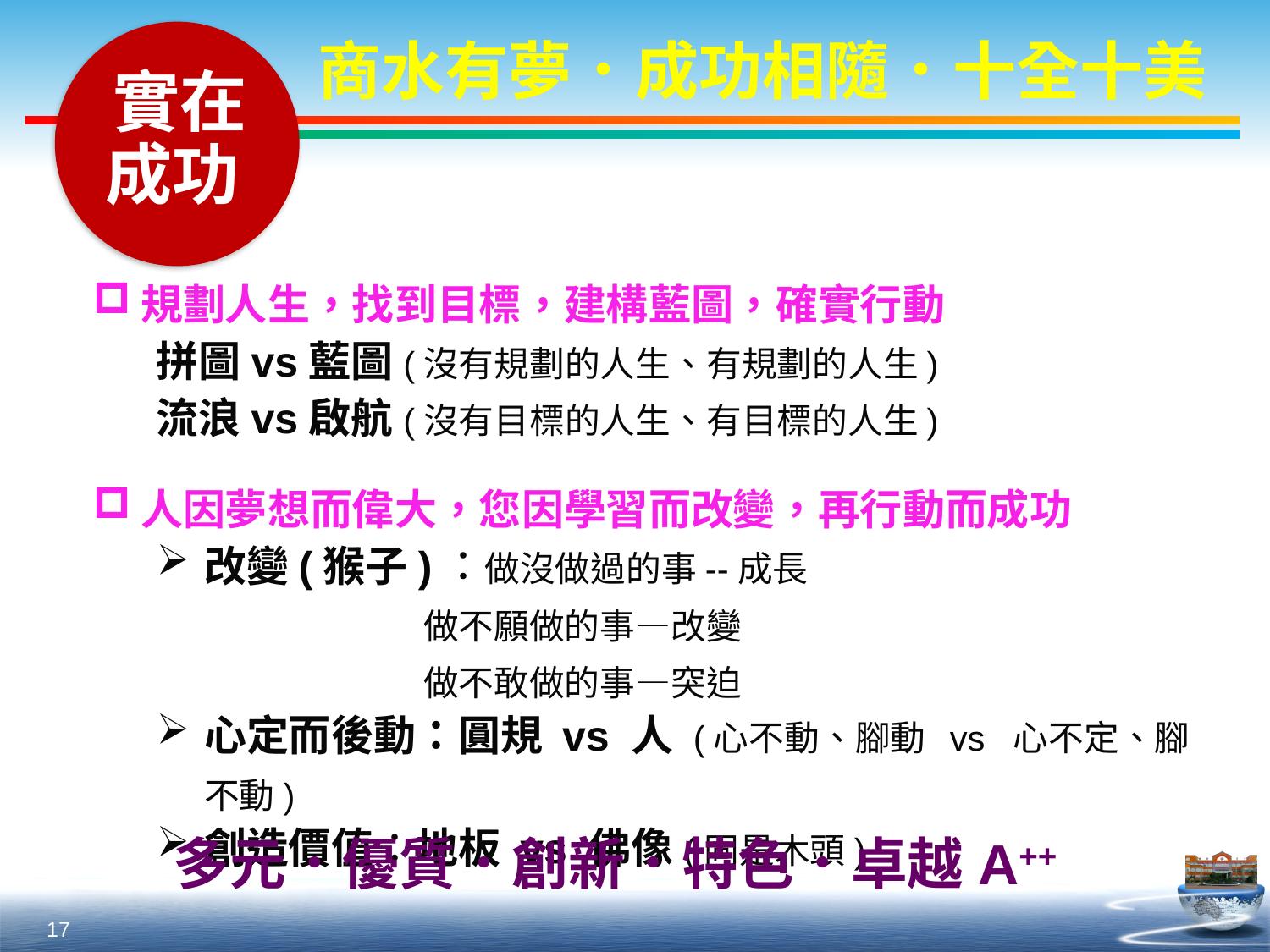

商水有夢．成功相隨．十全十美
實在成功
規劃人生，找到目標，建構藍圖，確實行動
拼圖vs藍圖(沒有規劃的人生、有規劃的人生)
流浪vs啟航(沒有目標的人生、有目標的人生)
人因夢想而偉大，您因學習而改變，再行動而成功
改變(猴子)：做沒做過的事--成長
                                 做不願做的事—改變
                                 做不敢做的事—突迫
心定而後動：圓規 vs 人 (心不動、腳動  vs  心不定、腳不動)
創造價值：地板 vs 佛像(同是木頭)

多元．優質．創新．特色．卓越A++
17